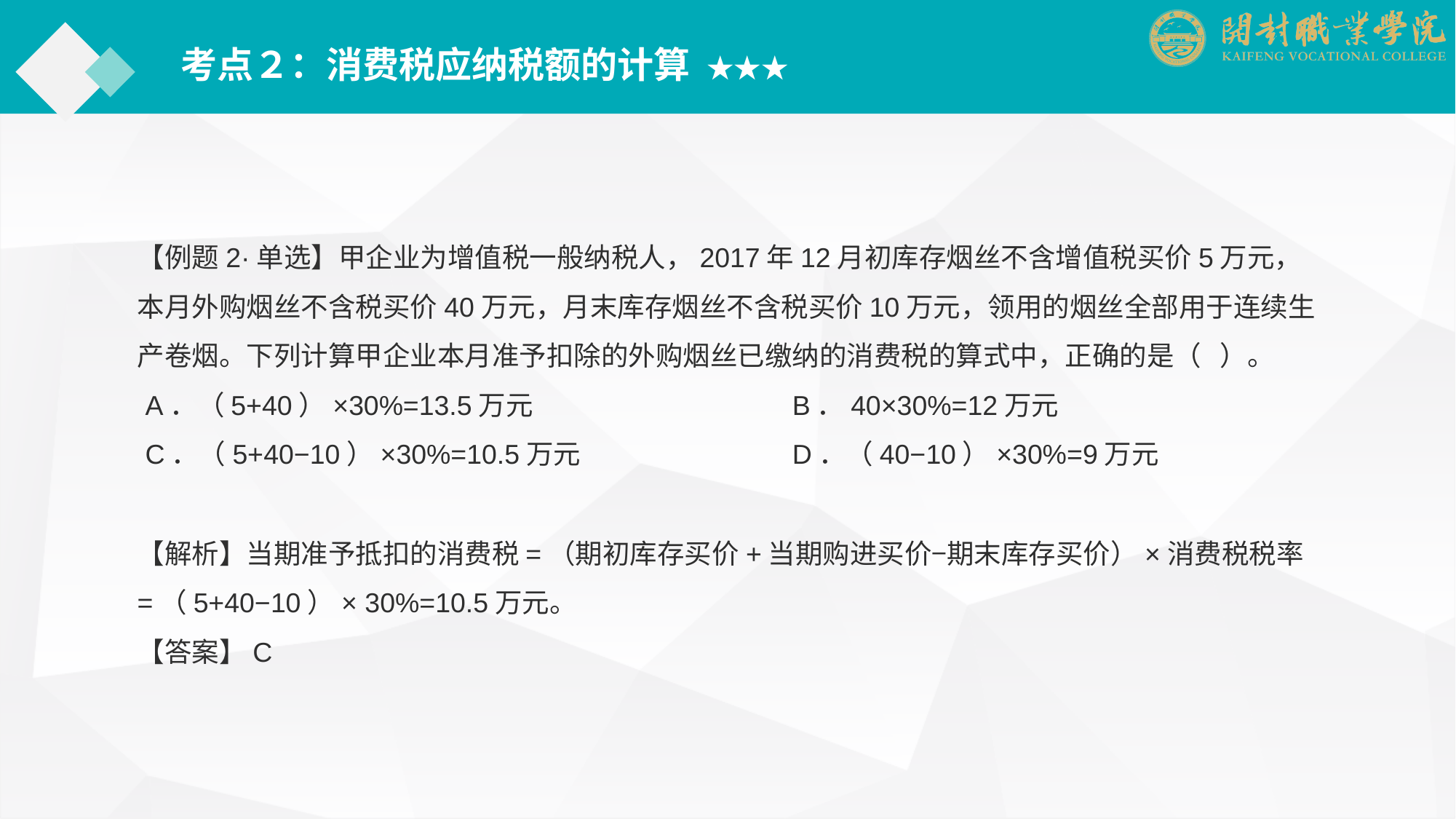

考点２：消费税应纳税额的计算  ★★★
【例题2·单选】甲企业为增值税一般纳税人，2017年12月初库存烟丝不含增值税买价5万元，本月外购烟丝不含税买价40万元，月末库存烟丝不含税买价10万元，领用的烟丝全部用于连续生产卷烟。下列计算甲企业本月准予扣除的外购烟丝已缴纳的消费税的算式中，正确的是（   ）。
 A．（5+40）×30%=13.5万元 			B．40×30%=12万元
 C．（5+40−10）×30%=10.5万元 		D．（40−10）×30%=9万元
【解析】当期准予抵扣的消费税=（期初库存买价+当期购进买价−期末库存买价）×消费税税率=（5+40−10）× 30%=10.5万元。
【答案】C